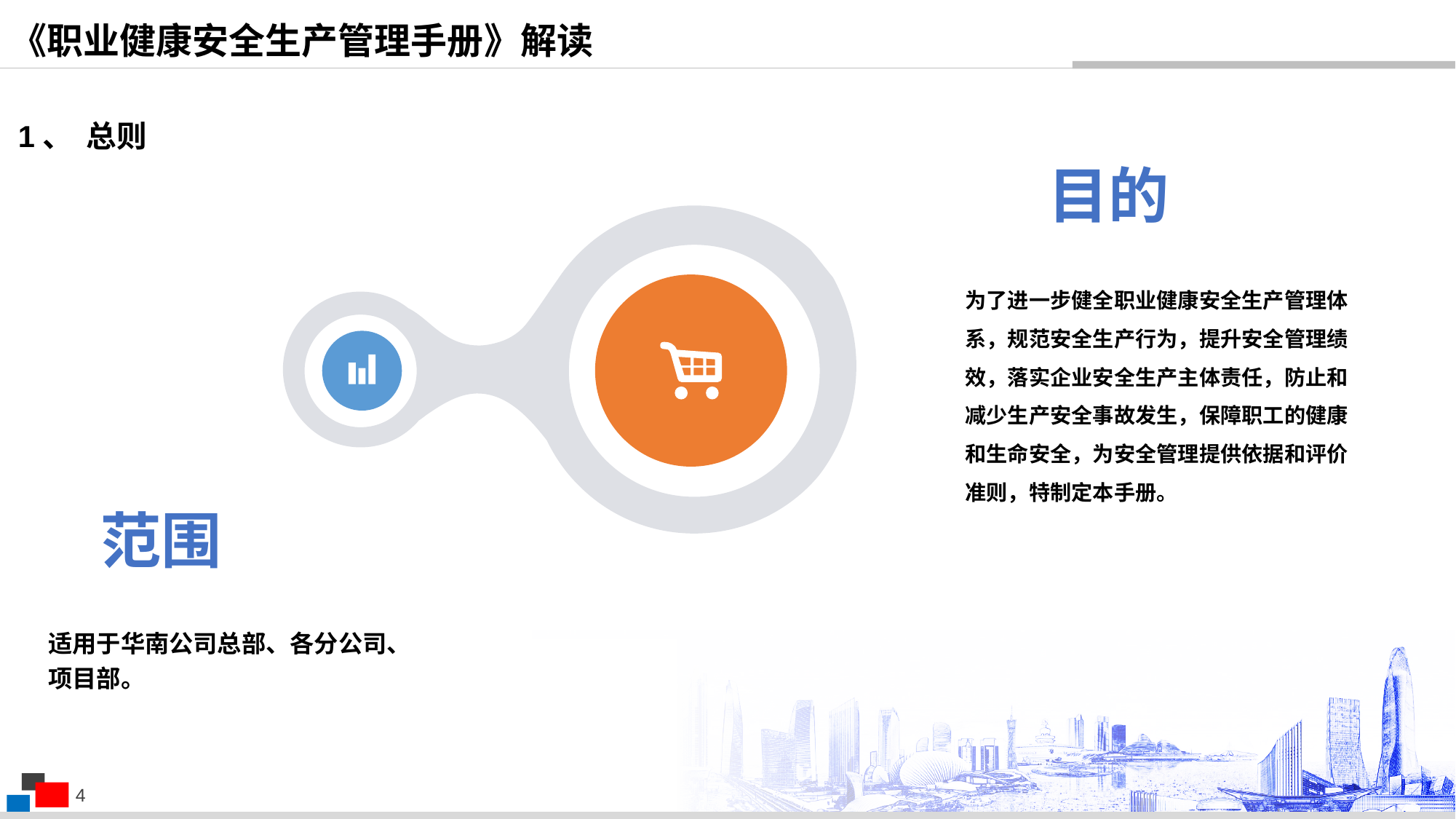

《职业健康安全生产管理手册》解读
1、  总则
目的

为了进一步健全职业健康安全生产管理体系，规范安全生产行为，提升安全管理绩效，落实企业安全生产主体责任，防止和减少生产安全事故发生，保障职工的健康和生命安全，为安全管理提供依据和评价准则，特制定本手册。

范围
适用于华南公司总部、各分公司、项目部。